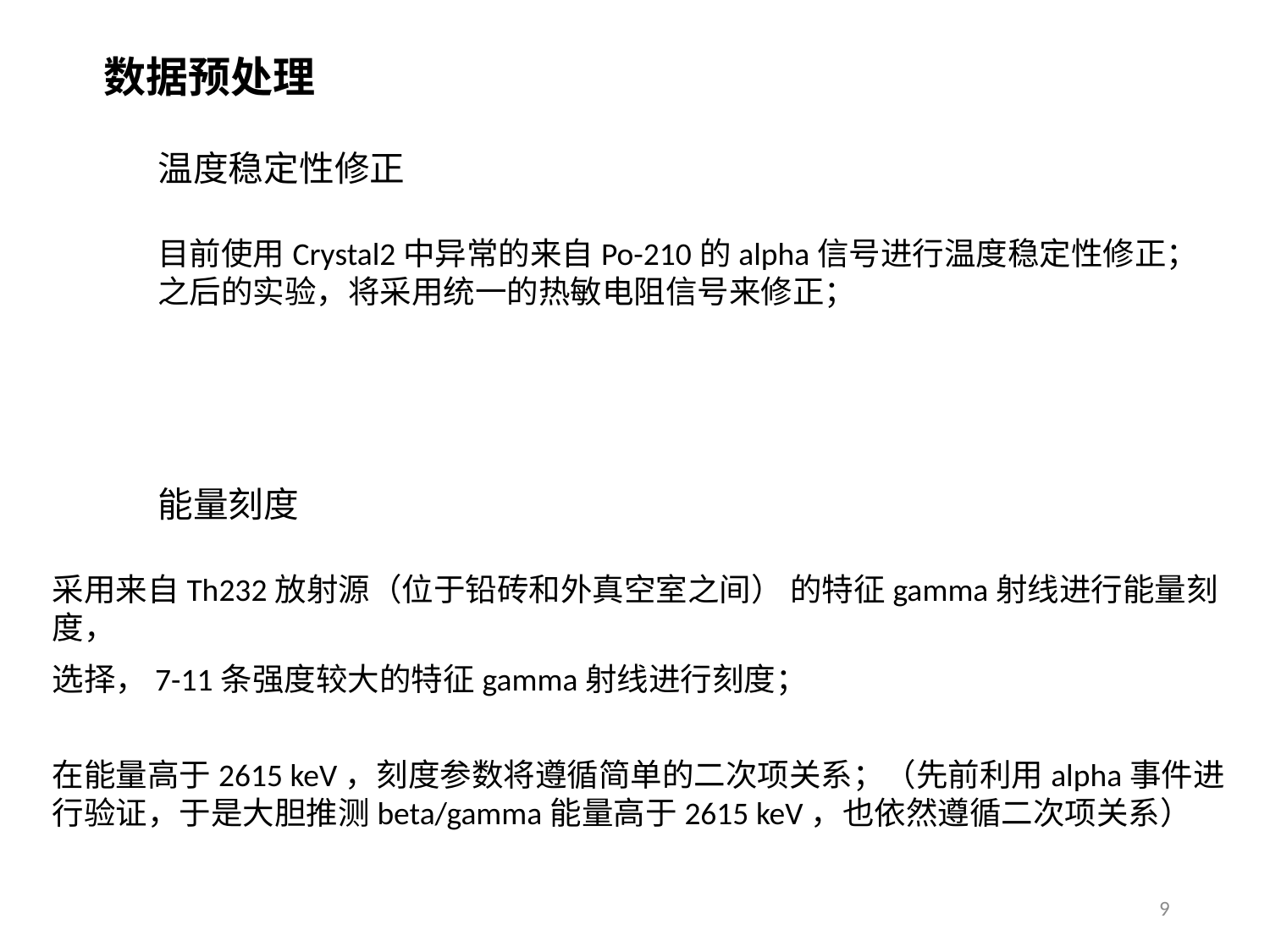

数据预处理
温度稳定性修正
目前使用Crystal2中异常的来自Po-210的alpha信号进行温度稳定性修正；之后的实验，将采用统一的热敏电阻信号来修正；
能量刻度
采用来自Th232放射源（位于铅砖和外真空室之间） 的特征gamma射线进行能量刻度，
选择，7-11条强度较大的特征gamma射线进行刻度；
在能量高于2615 keV，刻度参数将遵循简单的二次项关系；（先前利用alpha事件进行验证，于是大胆推测beta/gamma能量高于2615 keV，也依然遵循二次项关系）
9